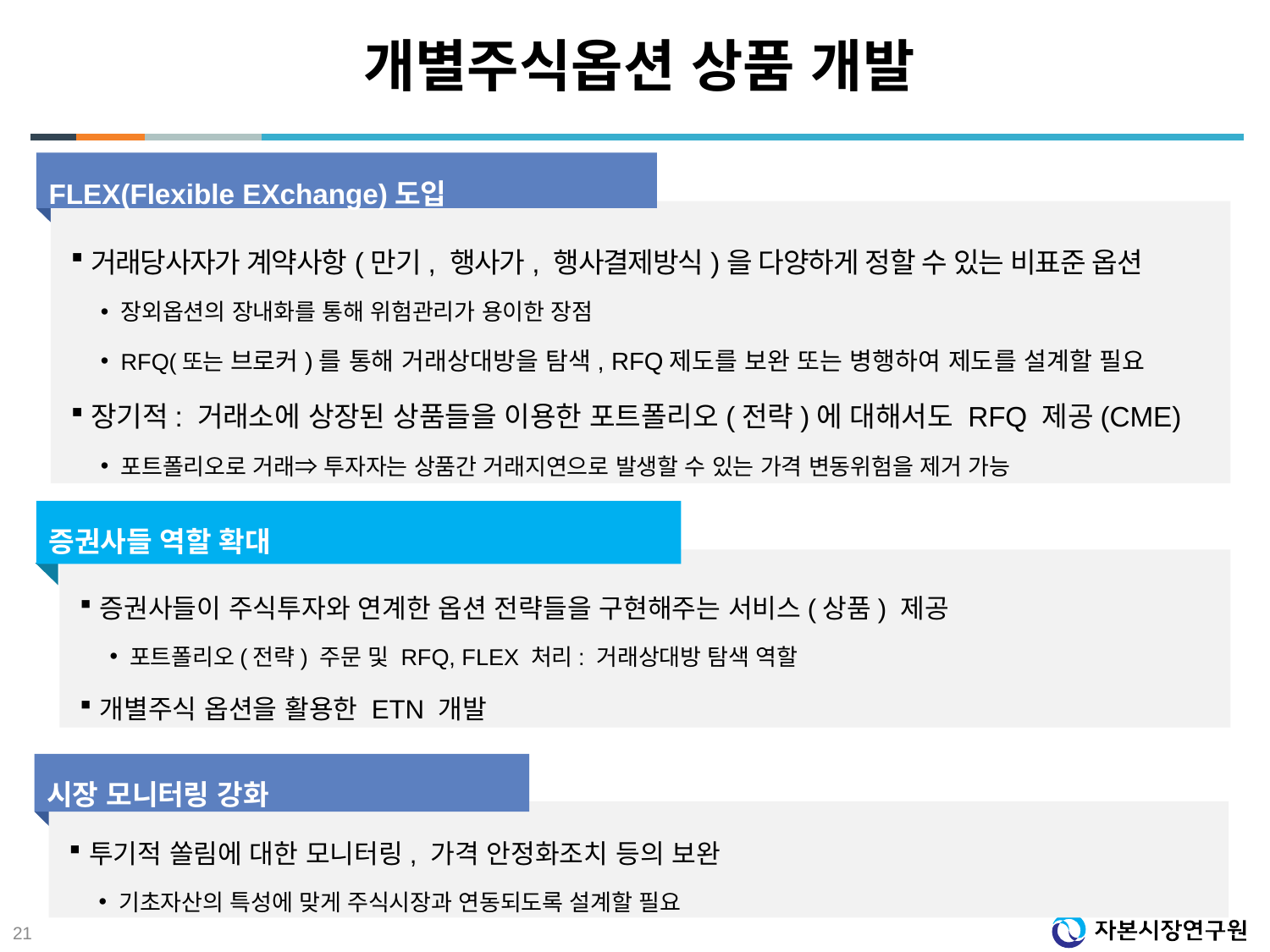

# 개별주식옵션 상품 개발
FLEX(Flexible EXchange)도입
거래당사자가 계약사항(만기, 행사가, 행사결제방식)을 다양하게 정할 수 있는 비표준 옵션
장외옵션의 장내화를 통해 위험관리가 용이한 장점
RFQ(또는 브로커)를 통해 거래상대방을 탐색, RFQ제도를 보완 또는 병행하여 제도를 설계할 필요
장기적: 거래소에 상장된 상품들을 이용한 포트폴리오(전략)에 대해서도 RFQ 제공(CME)
포트폴리오로 거래⇒ 투자자는 상품간 거래지연으로 발생할 수 있는 가격 변동위험을 제거 가능

증권사들 역할 확대

증권사들이 주식투자와 연계한 옵션 전략들을 구현해주는 서비스(상품) 제공
포트폴리오(전략) 주문 및 RFQ, FLEX 처리: 거래상대방 탐색 역할
개별주식 옵션을 활용한 ETN 개발

시장 모니터링 강화
투기적 쏠림에 대한 모니터링, 가격 안정화조치 등의 보완
기초자산의 특성에 맞게 주식시장과 연동되도록 설계할 필요

21